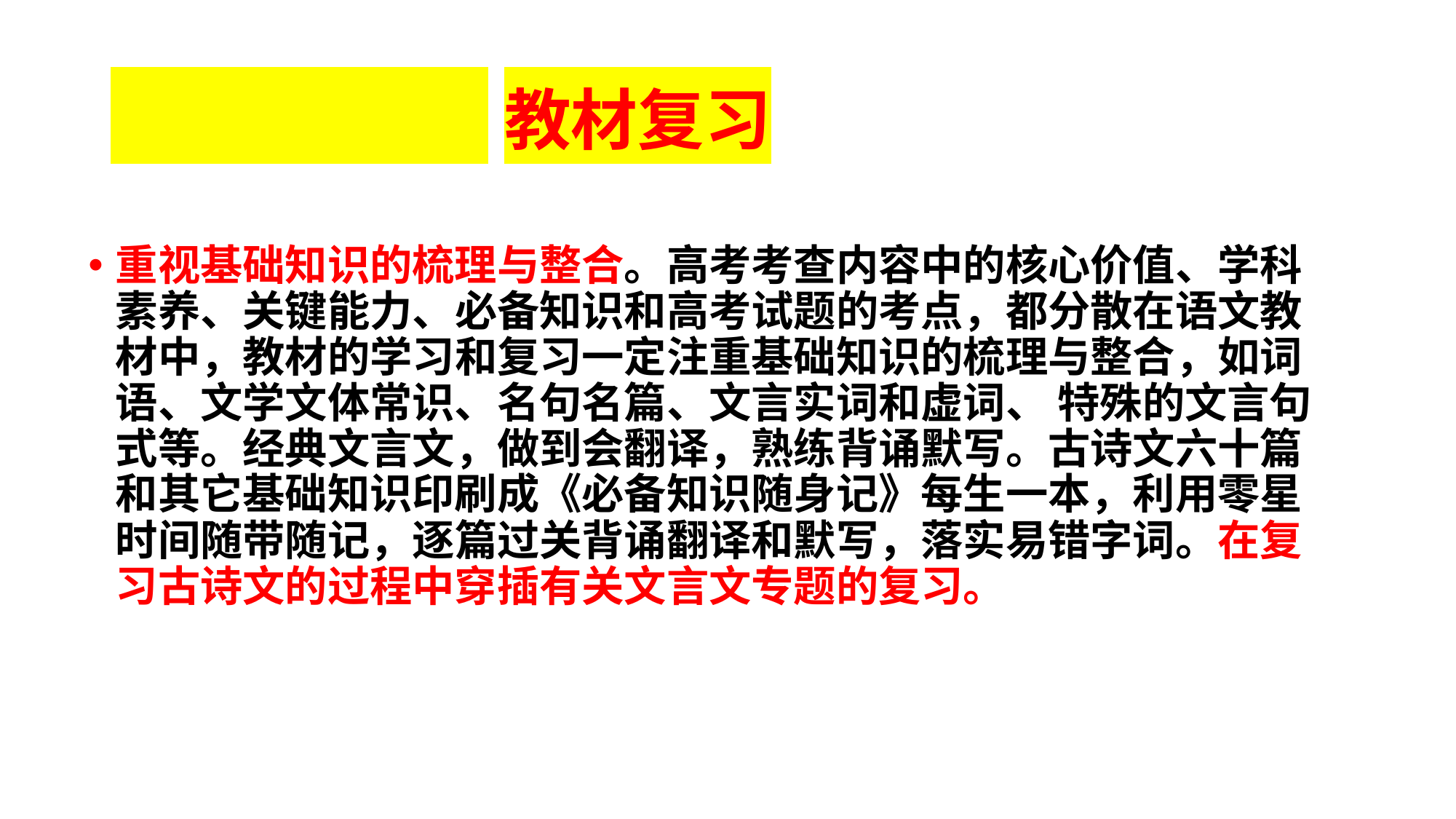

# 教材复习

重视基础知识的梳理与整合。高考考查内容中的核心价值、学科素养、关键能力、必备知识和高考试题的考点，都分散在语文教材中，教材的学习和复习一定注重基础知识的梳理与整合，如词语、文学文体常识、名句名篇、文言实词和虚词、 特殊的文言句式等。经典文言文，做到会翻译，熟练背诵默写。古诗文六十篇和其它基础知识印刷成《必备知识随身记》每生一本，利用零星时间随带随记，逐篇过关背诵翻译和默写，落实易错字词。在复习古诗文的过程中穿插有关文言文专题的复习。